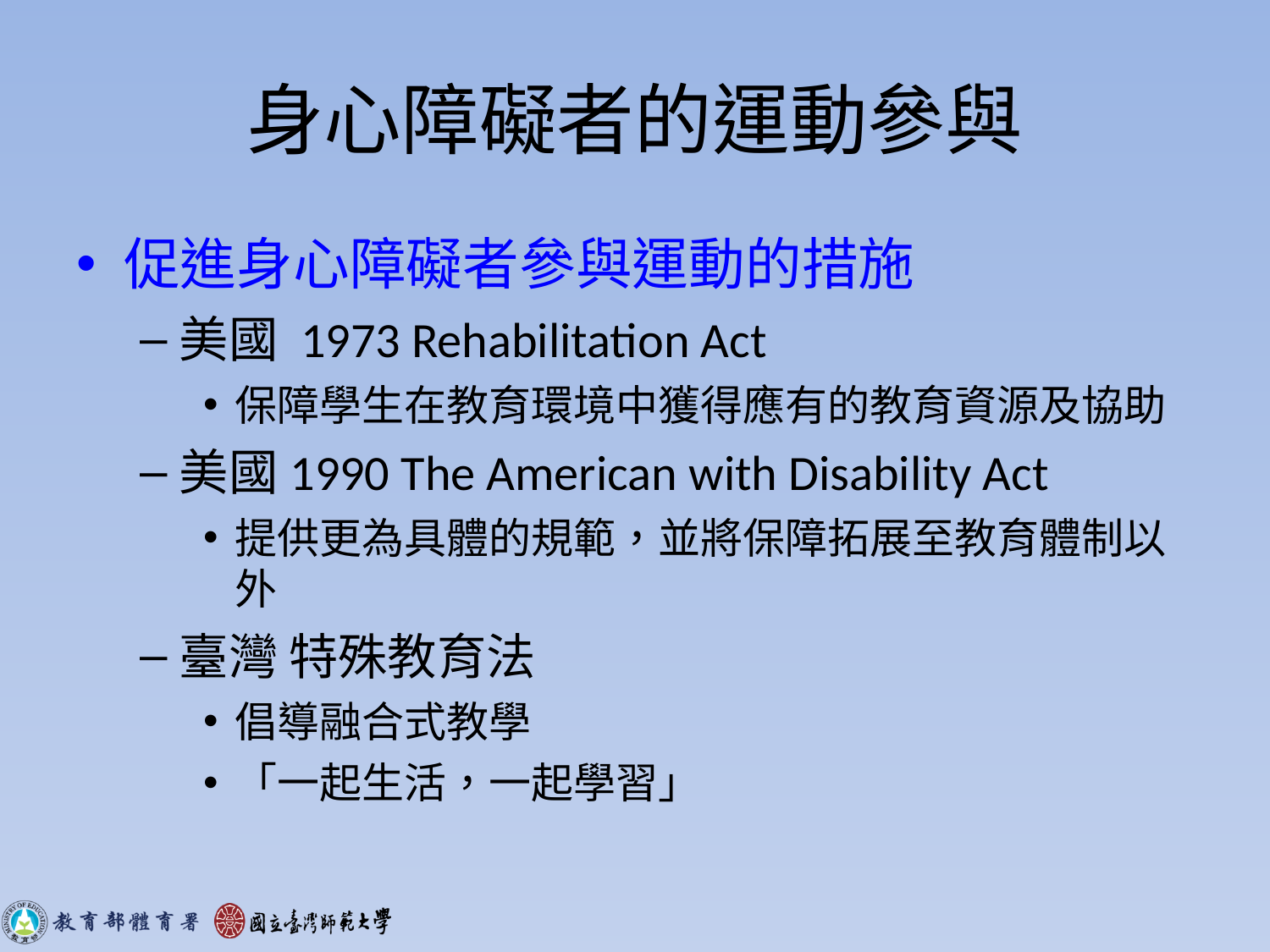

# 身心障礙者的運動參與
促進身心障礙者參與運動的措施
美國 1973 Rehabilitation Act
保障學生在教育環境中獲得應有的教育資源及協助
美國1990 The American with Disability Act
提供更為具體的規範，並將保障拓展至教育體制以外
臺灣 特殊教育法
倡導融合式教學
「一起生活，一起學習」